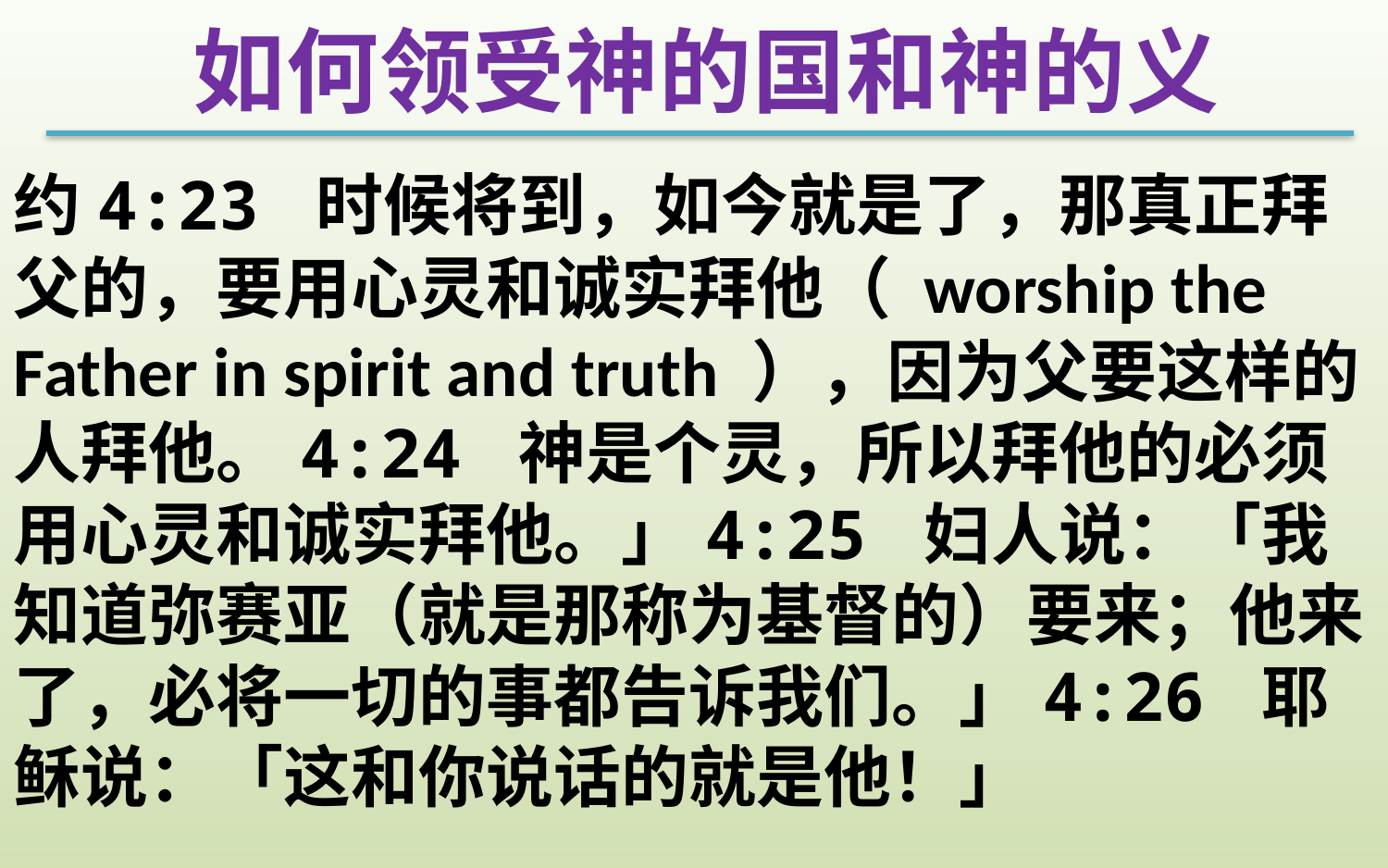

如何领受神的国和神的义
约4:23 时候将到，如今就是了，那真正拜父的，要用心灵和诚实拜他（ worship the Father in spirit and truth ），因为父要这样的人拜他。4:24 神是个灵，所以拜他的必须用心灵和诚实拜他。」4:25 妇人说：「我知道弥赛亚（就是那称为基督的）要来；他来了，必将一切的事都告诉我们。」4:26 耶稣说：「这和你说话的就是他！」